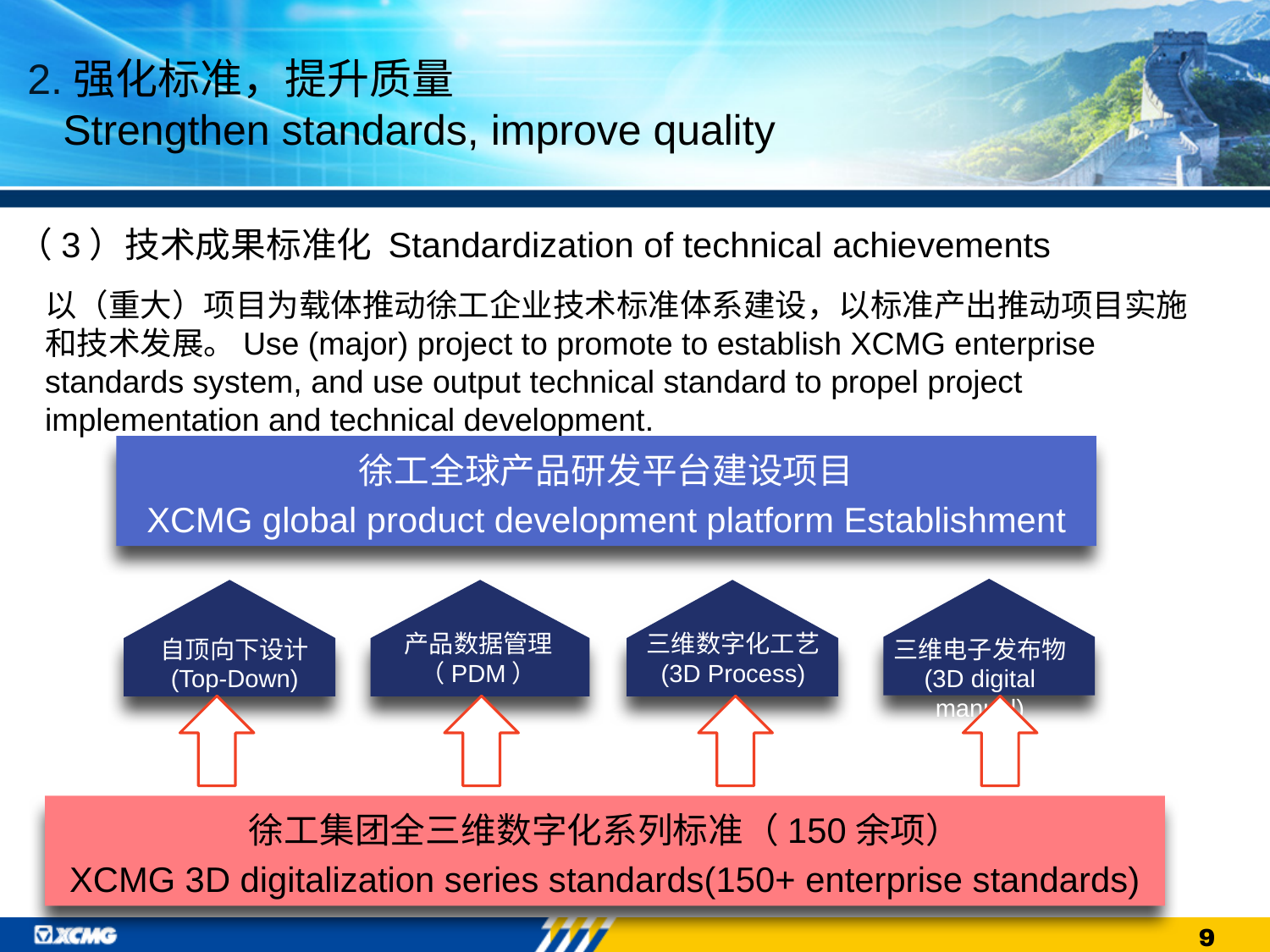

2.强化标准，提升质量
   Strengthen standards, improve quality
（3）技术成果标准化 Standardization of technical achievements
以（重大）项目为载体推动徐工企业技术标准体系建设，以标准产出推动项目实施和技术发展。Use (major) project to promote to establish XCMG enterprise standards system, and use output technical standard to propel project implementation and technical development.
徐工全球产品研发平台建设项目
XCMG global product development platform Establishment

自顶向下设计
(Top-Down)

三维电子发布物
(3D digital manual)
产品数据管理
（PDM）
三维数字化工艺
(3D Process)

徐工集团全三维数字化系列标准（150余项）
XCMG 3D digitalization series standards(150+ enterprise standards)